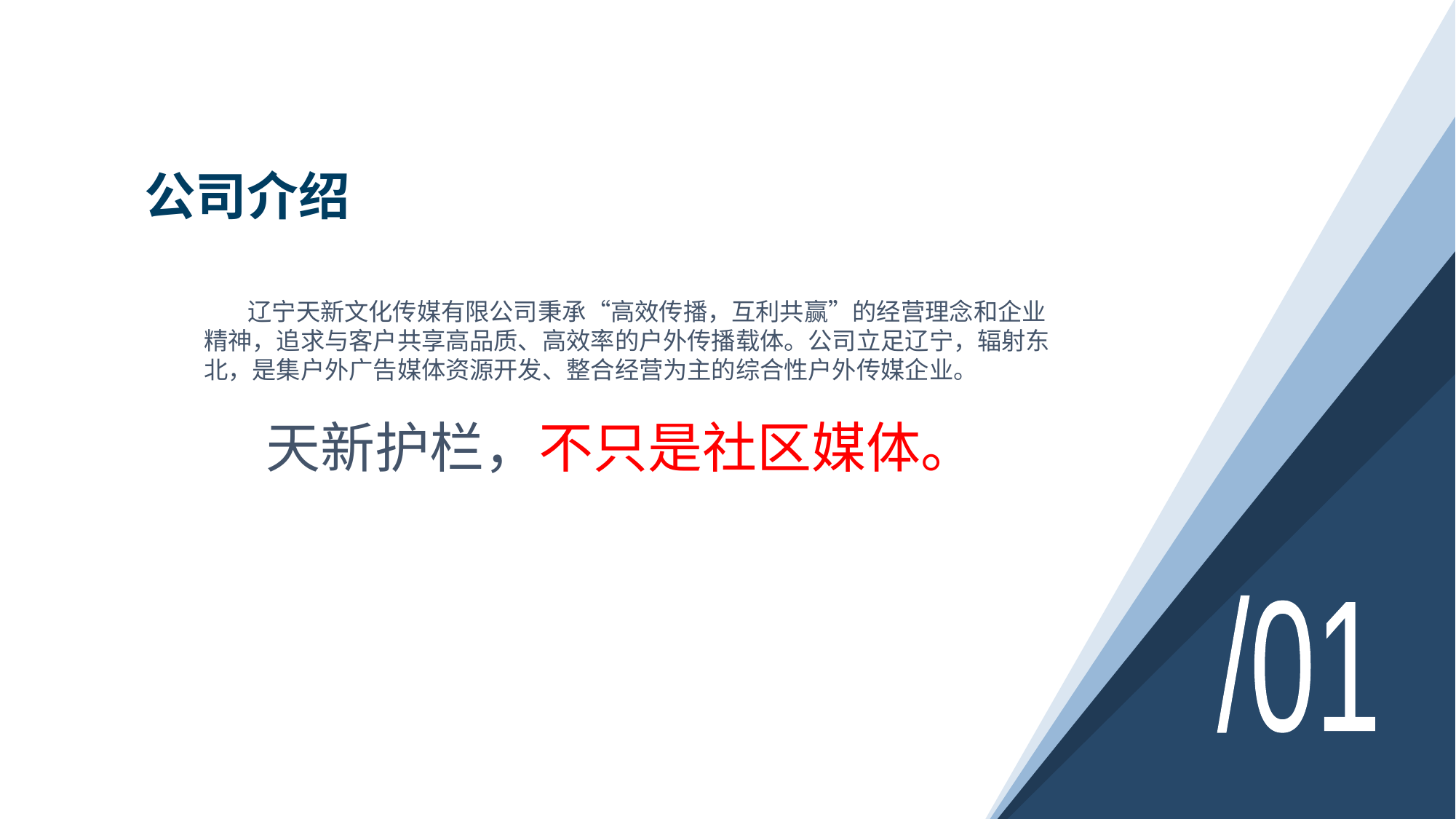

# 公司介绍
       辽宁天新文化传媒有限公司秉承“高效传播，互利共赢”的经营理念和企业精神，追求与客户共享高品质、高效率的户外传播载体。公司立足辽宁，辐射东北，是集户外广告媒体资源开发、整合经营为主的综合性户外传媒企业。

    天新护栏，不只是社区媒体。
/01